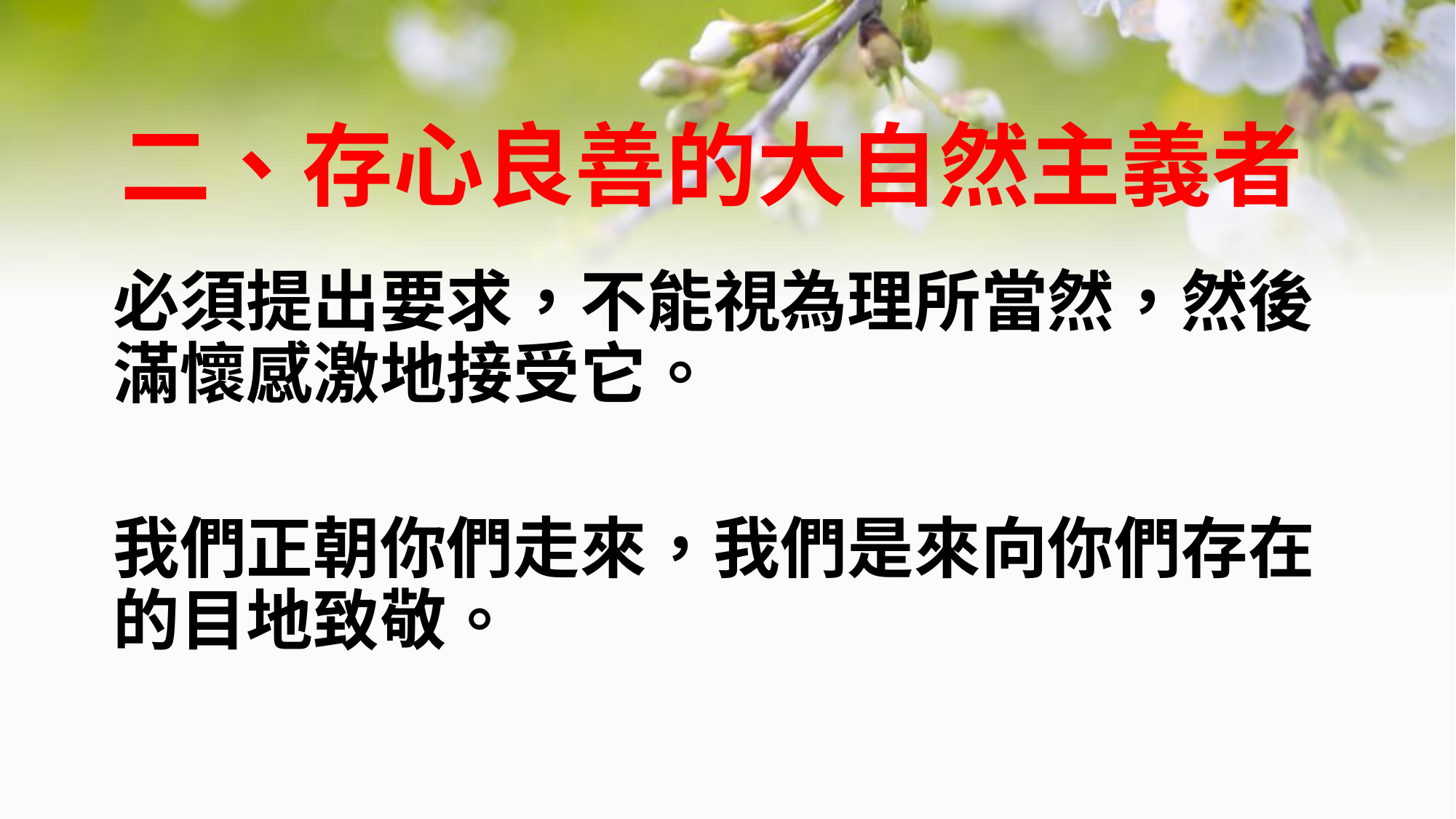

# 二、存心良善的大自然主義者
必須提出要求，不能視為理所當然，然後滿懷感激地接受它。

我們正朝你們走來，我們是來向你們存在的目地致敬。